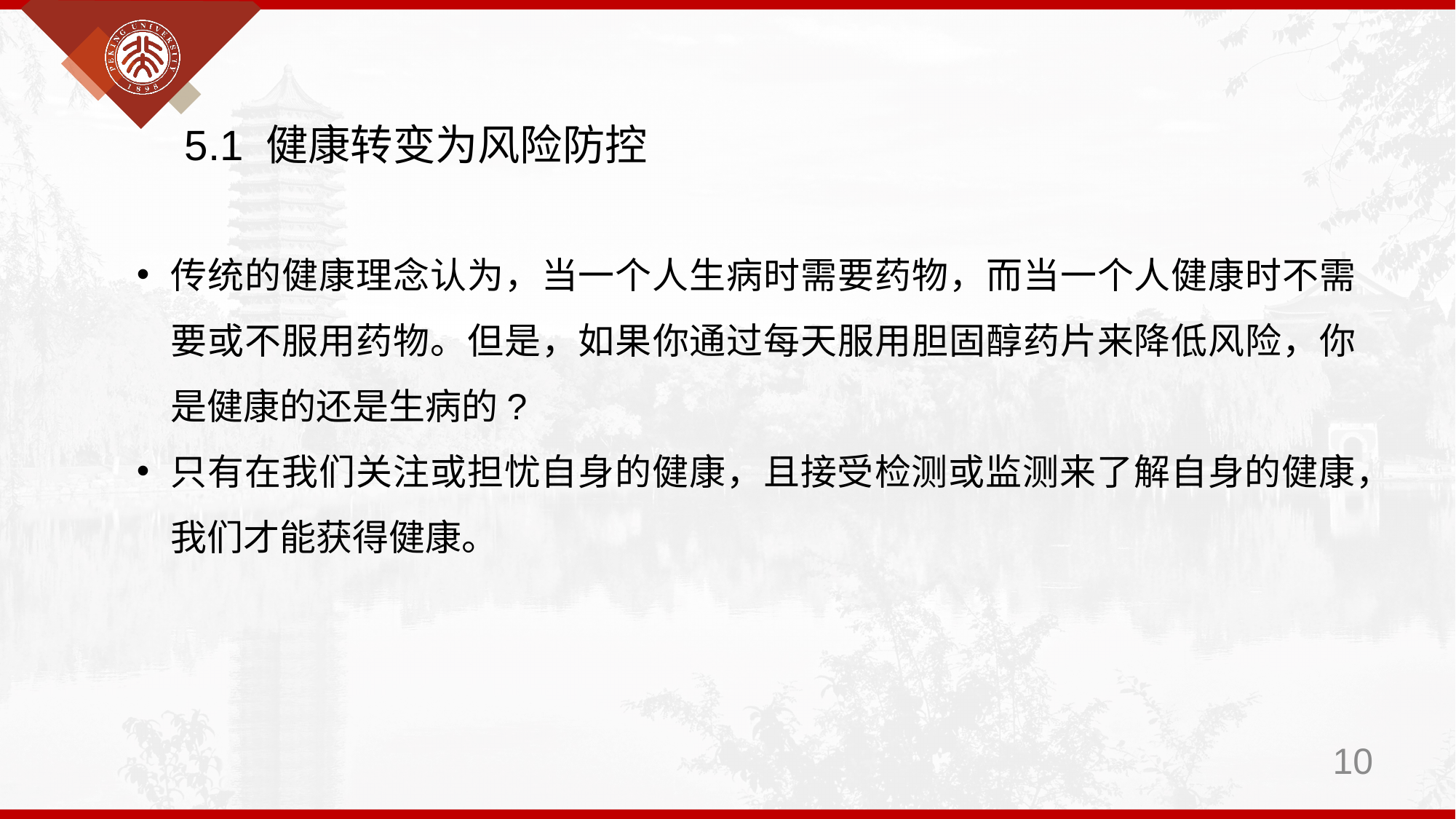

5.1 健康转变为风险防控
传统的健康理念认为，当一个人生病时需要药物，而当一个人健康时不需要或不服用药物。但是，如果你通过每天服用胆固醇药片来降低风险，你是健康的还是生病的?
只有在我们关注或担忧自身的健康，且接受检测或监测来了解自身的健康，我们才能获得健康。
10